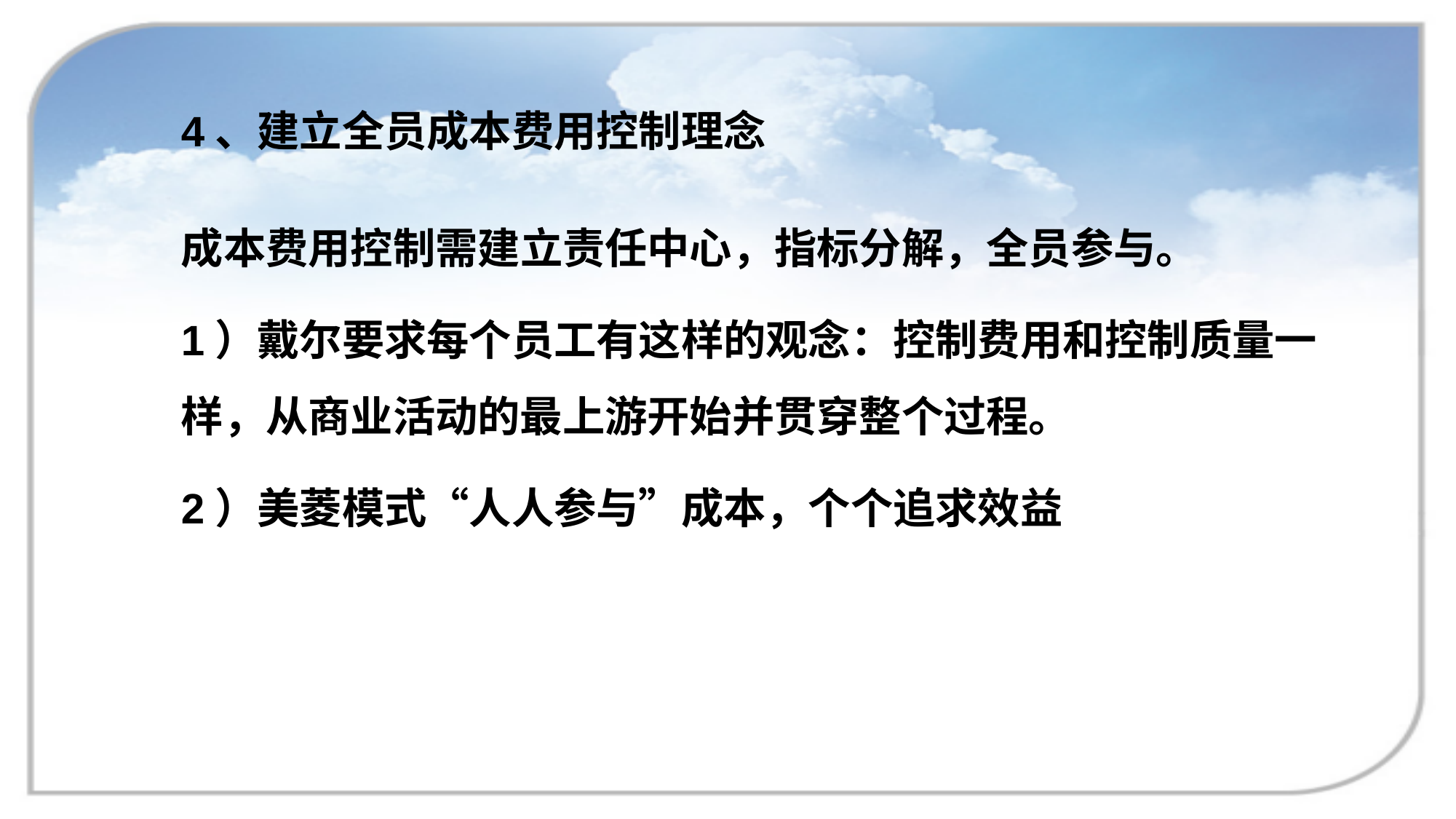

4、建立全员成本费用控制理念
成本费用控制需建立责任中心，指标分解，全员参与。
1）戴尔要求每个员工有这样的观念：控制费用和控制质量一样，从商业活动的最上游开始并贯穿整个过程。
2）美菱模式“人人参与”成本，个个追求效益